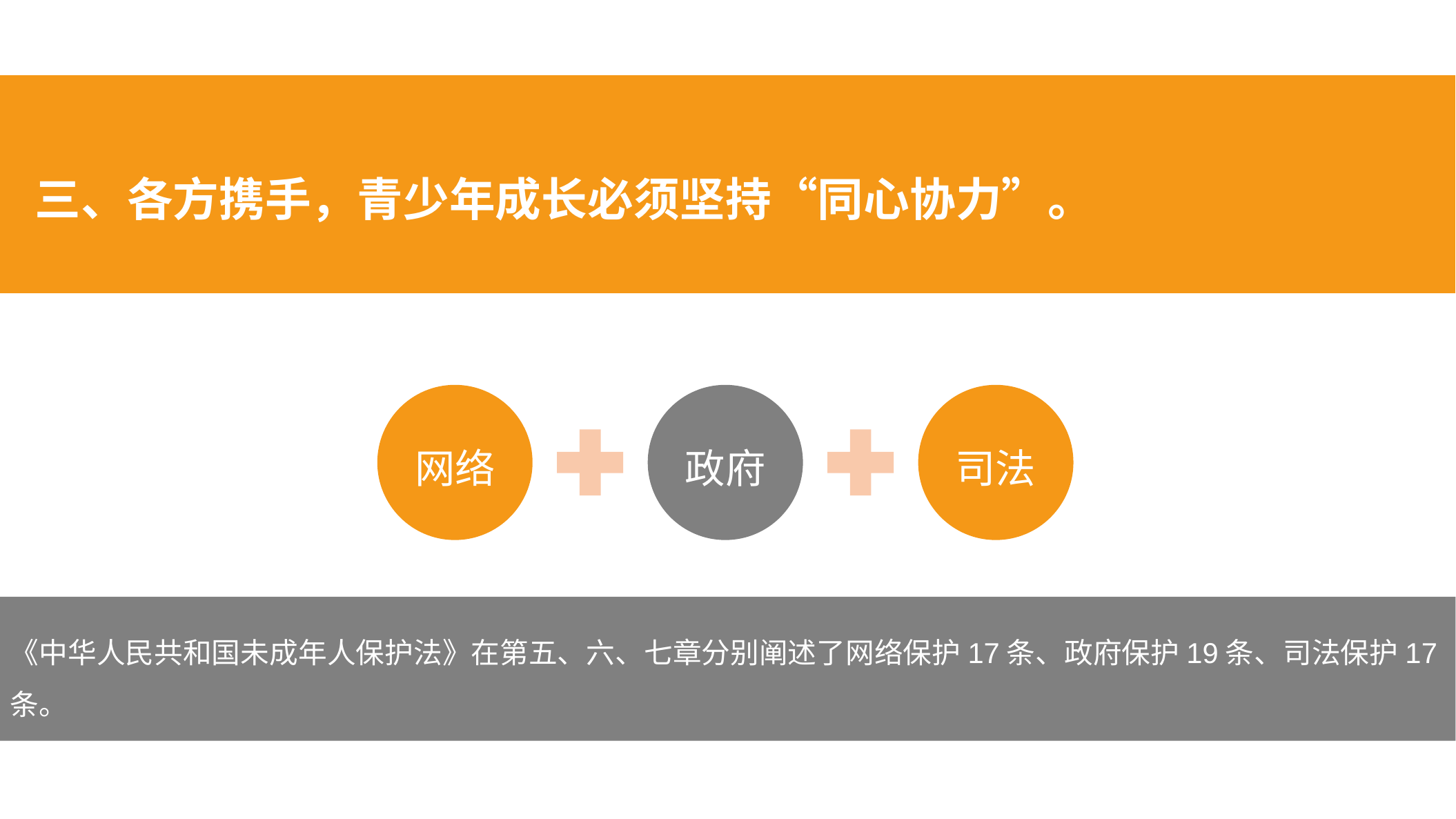

三、各方携手，青少年成长必须坚持“同心协力”。
网络
政府
司法

《中华人民共和国未成年人保护法》在第五、六、七章分别阐述了网络保护17条、政府保护19条、司法保护17条。